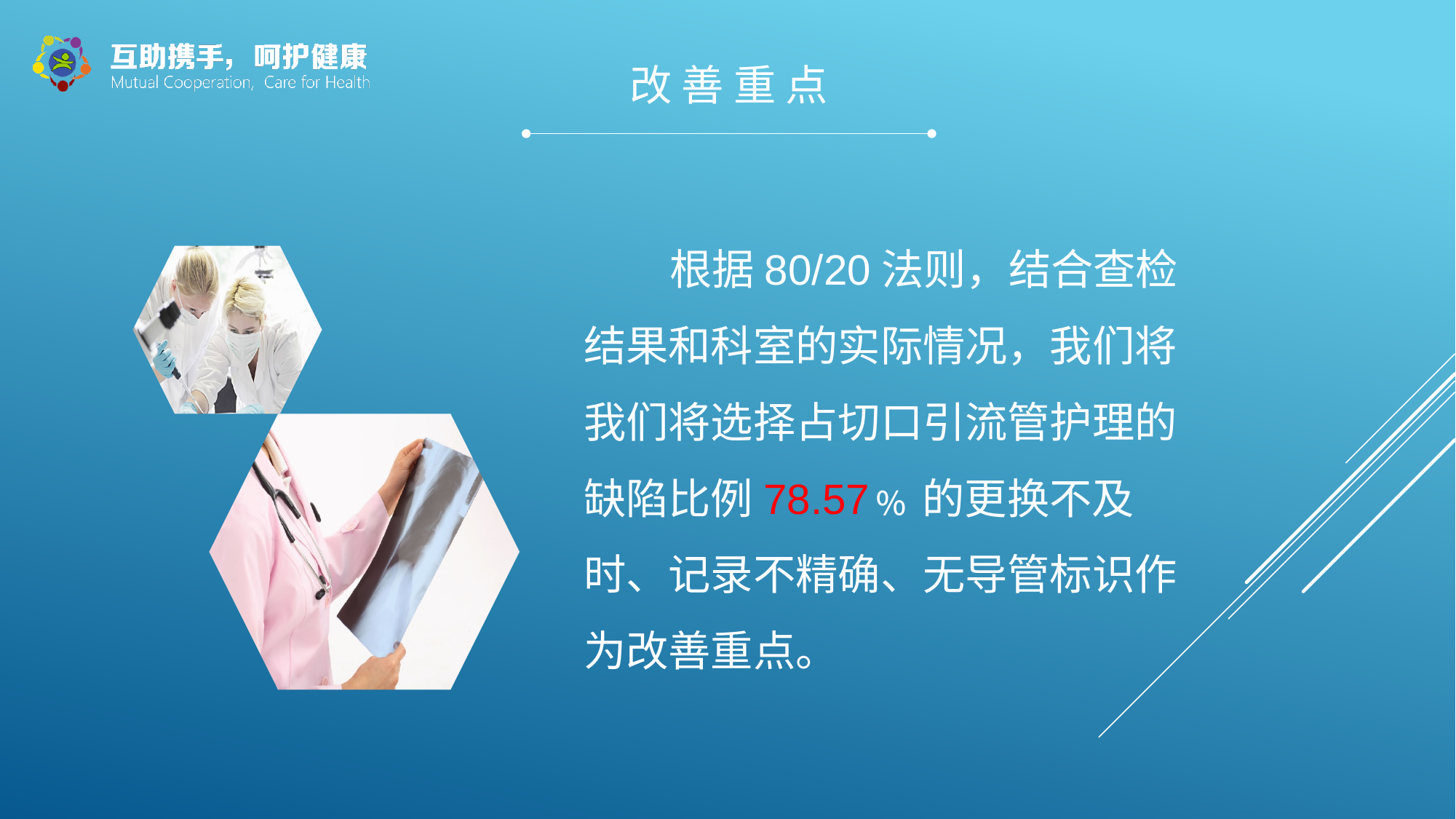

改 善 重 点
根据80/20法则，结合查检结果和科室的实际情况，我们将我们将选择占切口引流管护理的缺陷比例78.57﹪的更换不及时、记录不精确、无导管标识作为改善重点。

.